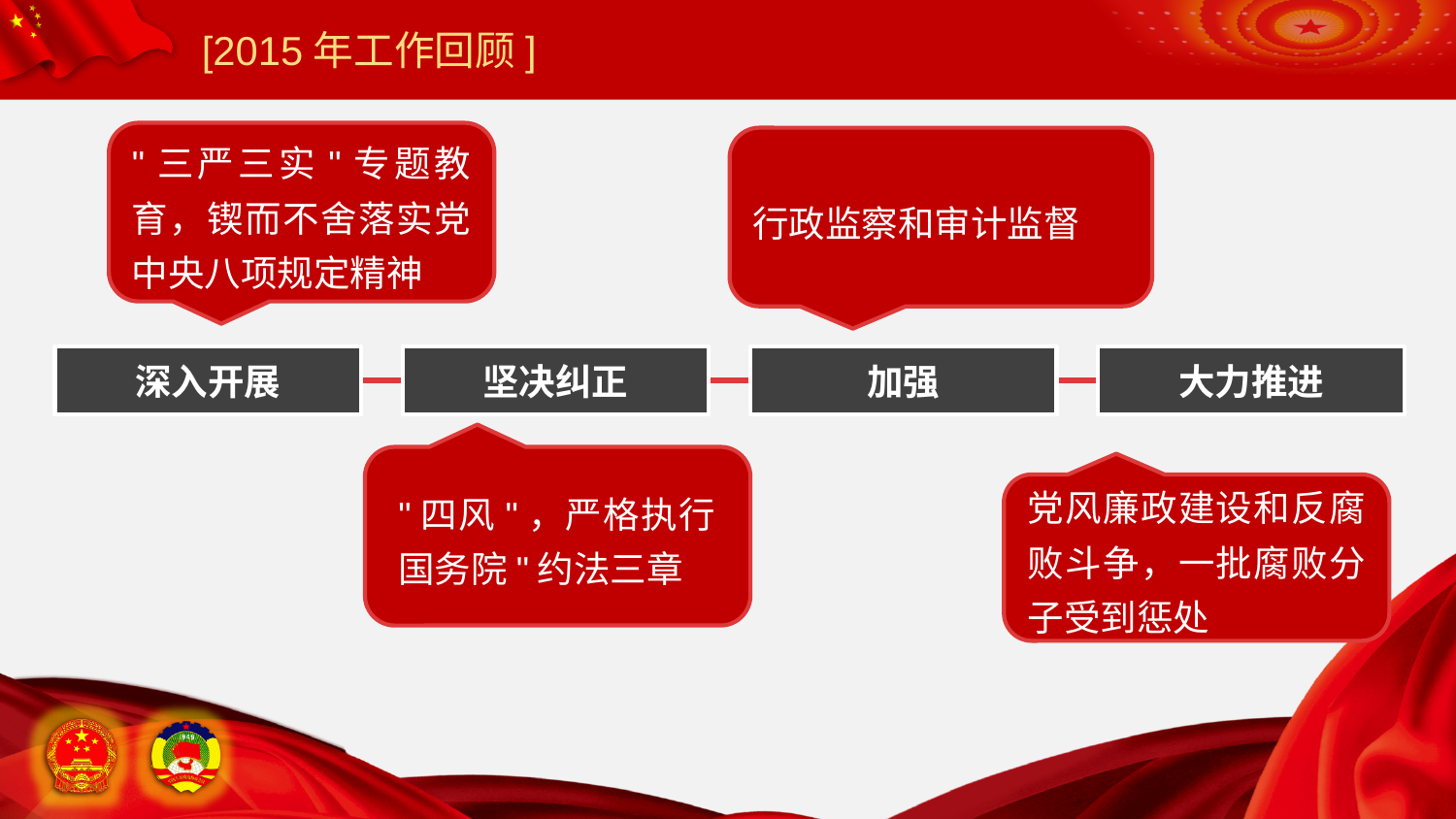

"三严三实"专题教育，锲而不舍落实党中央八项规定精神
行政监察和审计监督
深入开展
坚决纠正
加强
大力推进

"四风"，严格执行国务院"约法三章
党风廉政建设和反腐败斗争，一批腐败分子受到惩处